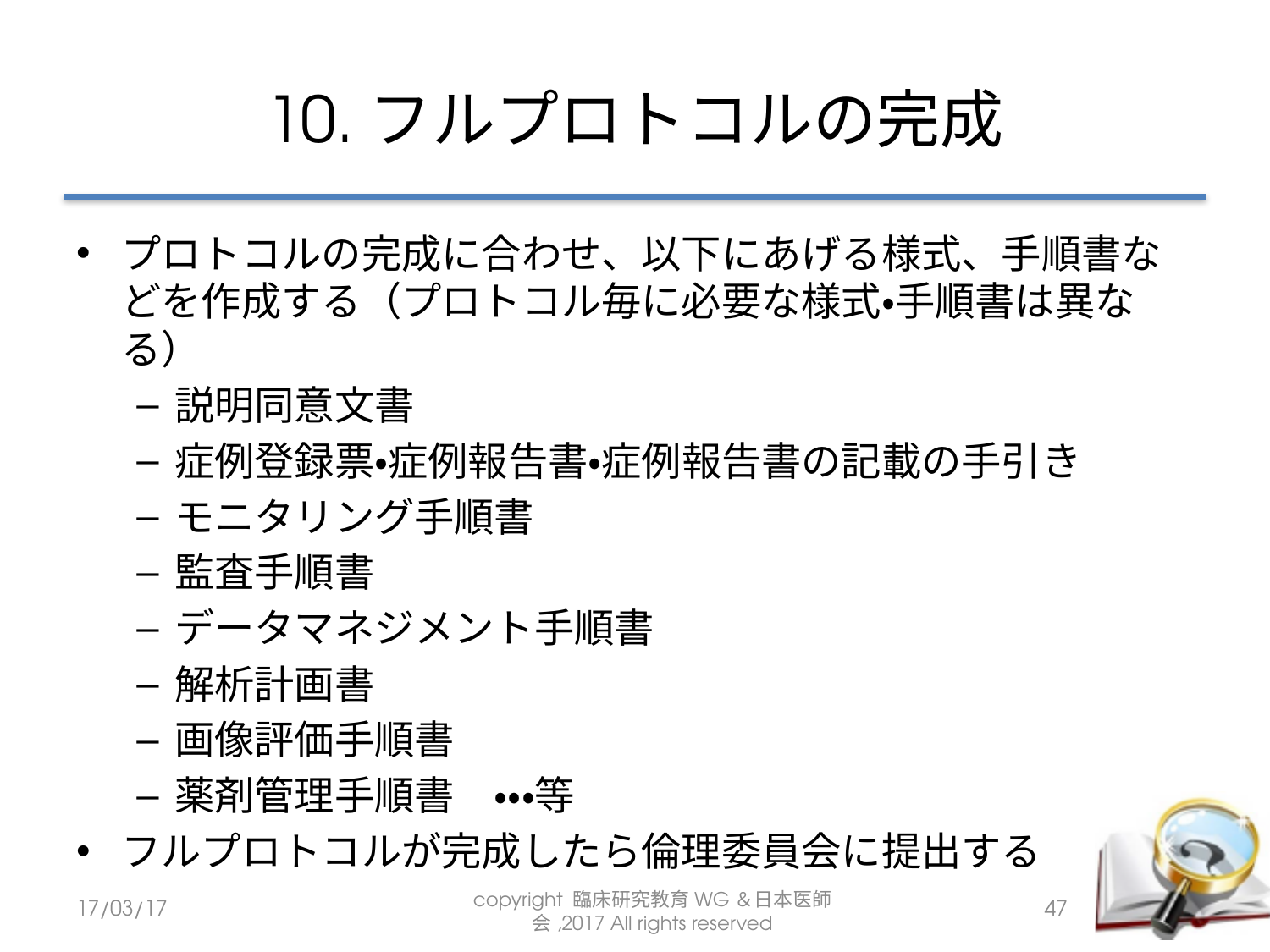

# 10.フルプロトコルの完成
プロトコルの完成に合わせ、以下にあげる様式、手順書などを作成する（プロトコル毎に必要な様式・手順書は異なる）
説明同意文書
症例登録票・症例報告書・症例報告書の記載の手引き
モニタリング手順書
監査手順書
データマネジメント手順書
解析計画書
画像評価手順書
薬剤管理手順書　・・・等
フルプロトコルが完成したら倫理委員会に提出する
17/03/17
copyright 臨床研究教育WG＆日本医師会,2017 All rights reserved
47